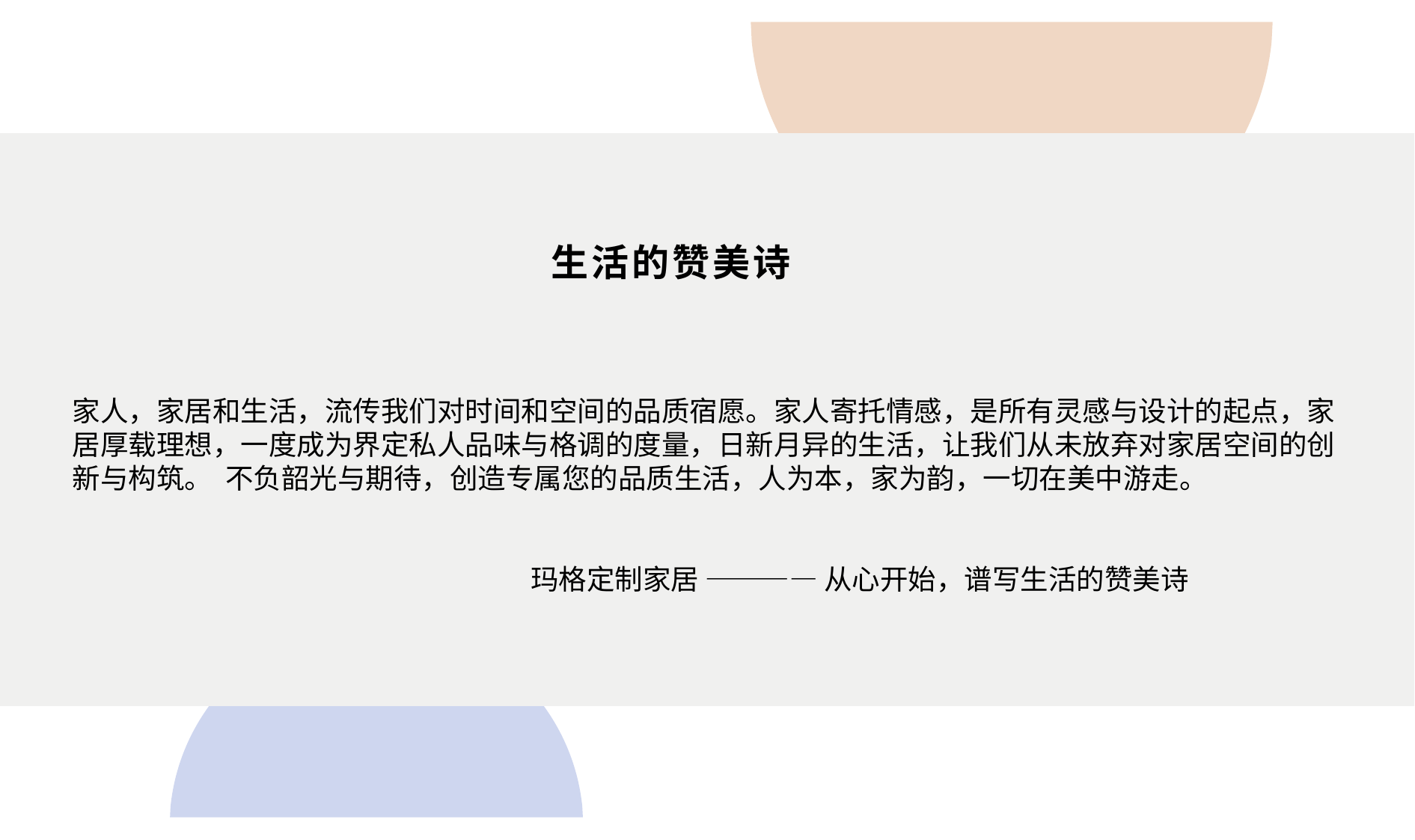

#

生活的赞美诗

家人，家居和生活，流传我们对时间和空间的品质宿愿。家人寄托情感，是所有灵感与设计的起点，家居厚载理想，一度成为界定私人品味与格调的度量，日新月异的生活，让我们从未放弃对家居空间的创新与构筑。  不负韶光与期待，创造专属您的品质生活，人为本，家为韵，一切在美中游走。

                                                                       玛格定制家居 ———— 从心开始，谱写生活的赞美诗